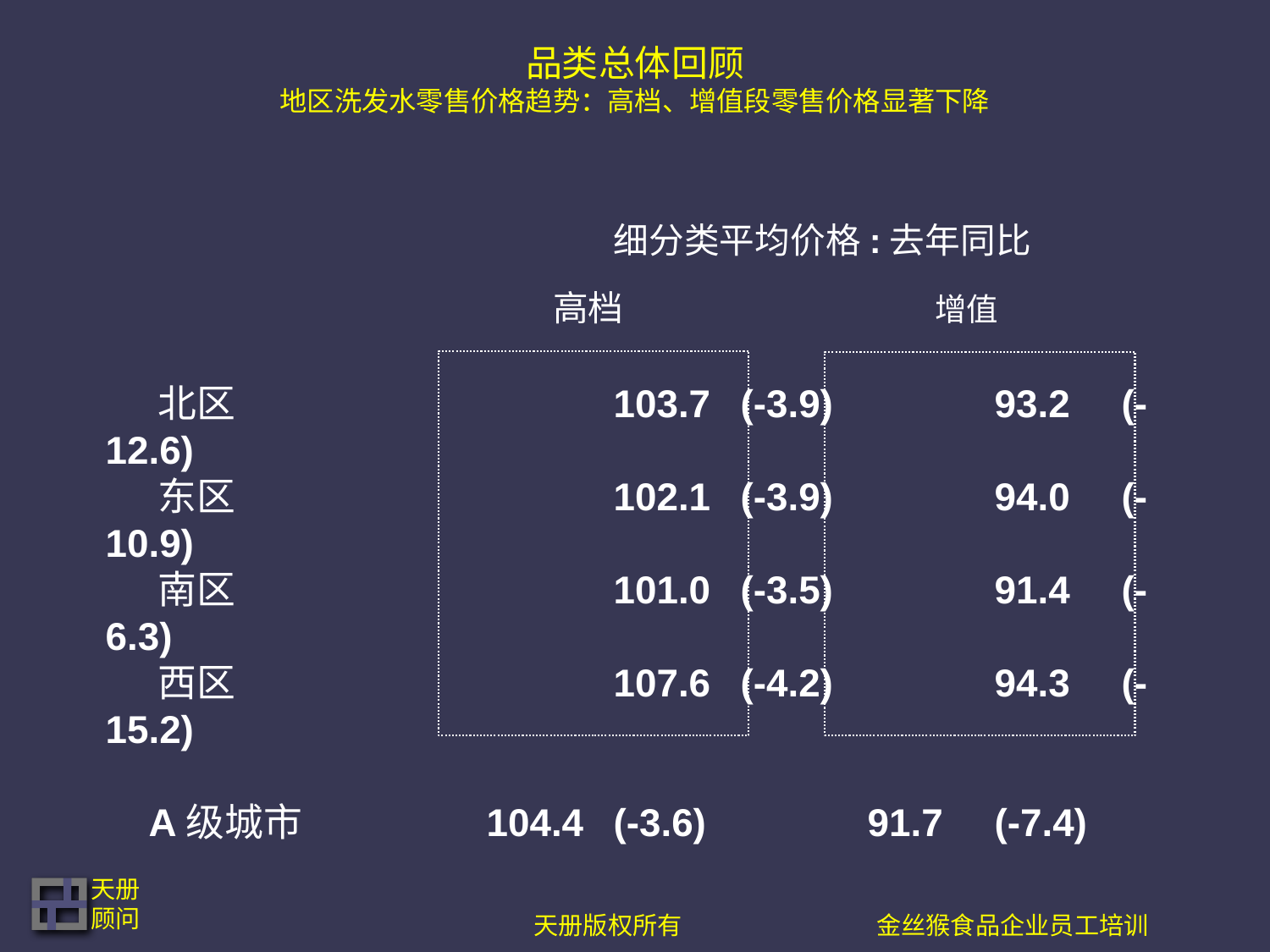

# 品类总体回顾 地区洗发水零售价格趋势：高档、增值段零售价格显著下降
				细分类平均价格:去年同比

		                   高档                                   增值

    北区			103.7 	(-3.9)		93.2 	(-12.6)
    东区			102.1 	(-3.9)		94.0 	(-10.9)
    南区			101.0 	(-3.5)		91.4 	(-6.3)
    西区			107.6 	(-4.2)		94.3 	(-15.2)

    A级城市		104.4 	(-3.6)		91.7 	(-7.4)

27